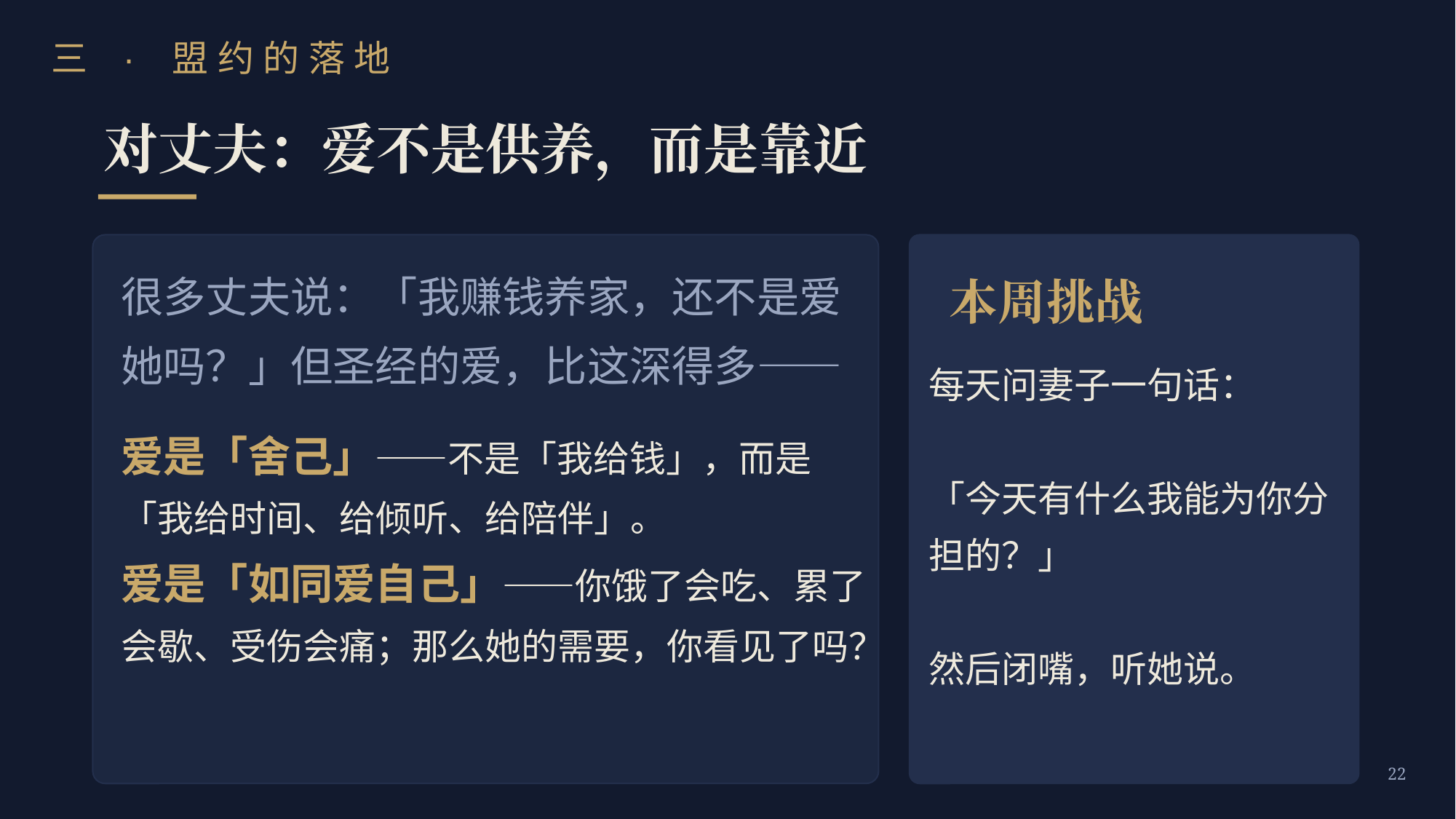

三 · 盟约的落地
对丈夫：爱不是供养，而是靠近

很多丈夫说：「我赚钱养家，还不是爱她吗？」但圣经的爱，比这深得多——
爱是「舍己」——不是「我给钱」，而是「我给时间、给倾听、给陪伴」。
爱是「如同爱自己」——你饿了会吃、累了会歇、受伤会痛；那么她的需要，你看见了吗？
本周挑战
每天问妻子一句话：

「今天有什么我能为你分担的？」

然后闭嘴，听她说。
22